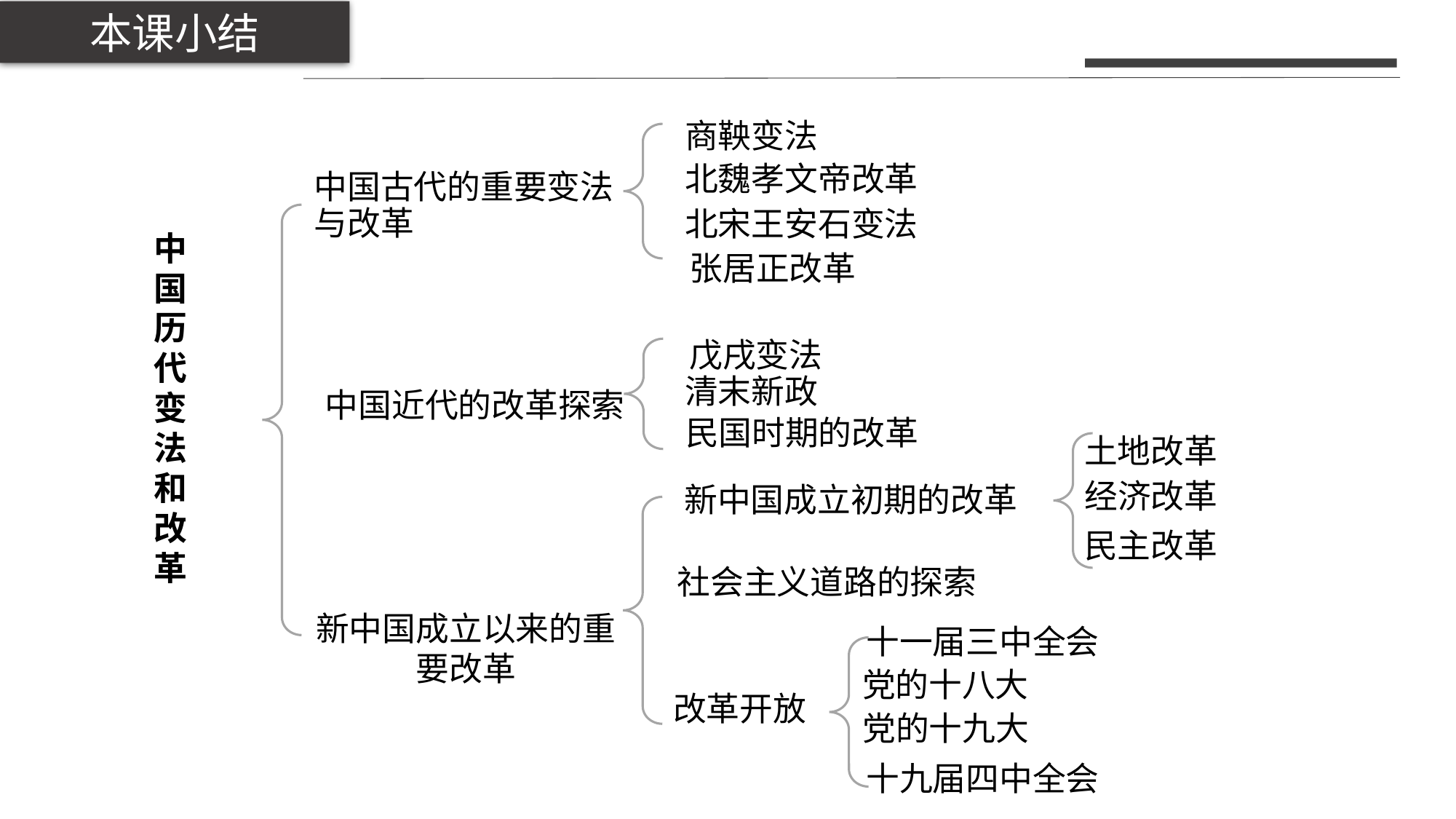

本课小结

商鞅变法

北魏孝文帝改革
中国古代的重要变法与改革
北宋王安石变法

中国历代变法和改革
张居正改革
戊戌变法

中国近代的改革探索
清末新政
民国时期的改革
土地改革

经济改革
新中国成立初期的改革

民主改革
社会主义道路的探索
新中国成立以来的重要改革
十一届三中全会

党的十八大
改革开放
党的十九大
十九届四中全会